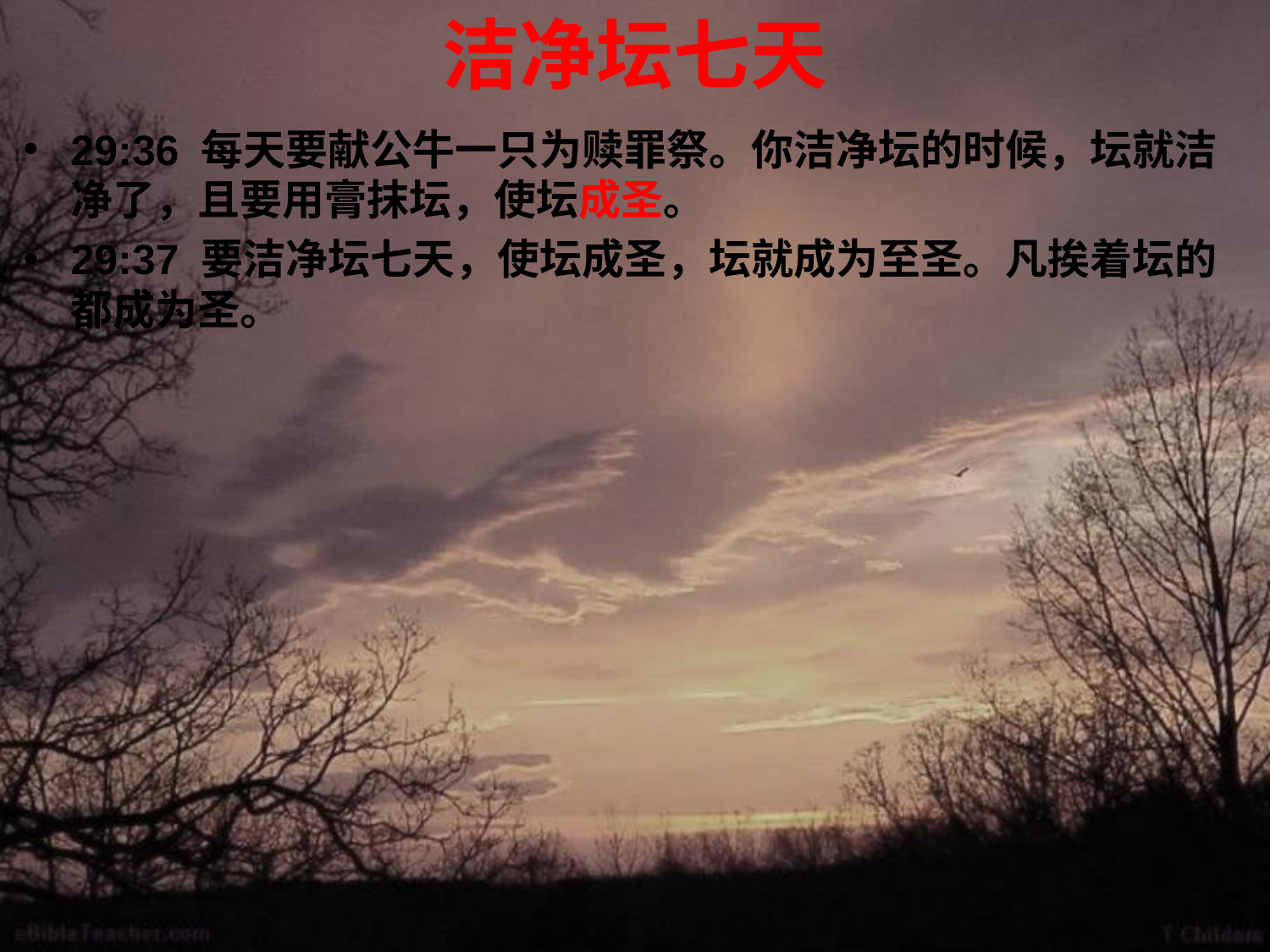

# 洁净坛七天
29:36 每天要献公牛一只为赎罪祭。你洁净坛的时候，坛就洁净了，且要用膏抹坛，使坛成圣。
29:37 要洁净坛七天，使坛成圣，坛就成为至圣。凡挨着坛的都成为圣。